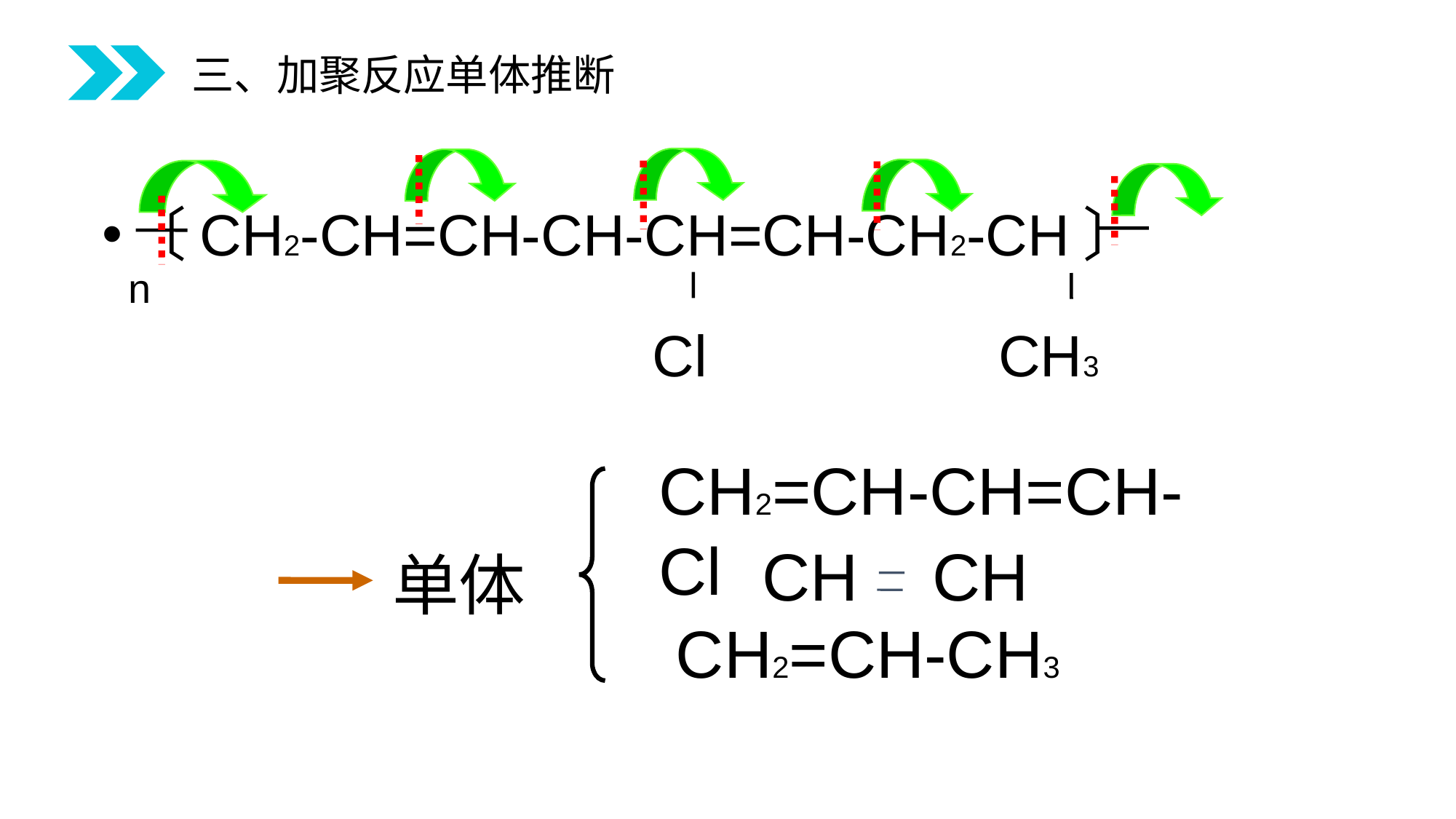

三、加聚反应单体推断

〔CH2-CH=CH-CH-CH=CH-CH2-CH〕n
                                  Cl                  CH3

CH2=CH-CH=CH-Cl

CH    CH
单体

CH2=CH-CH3